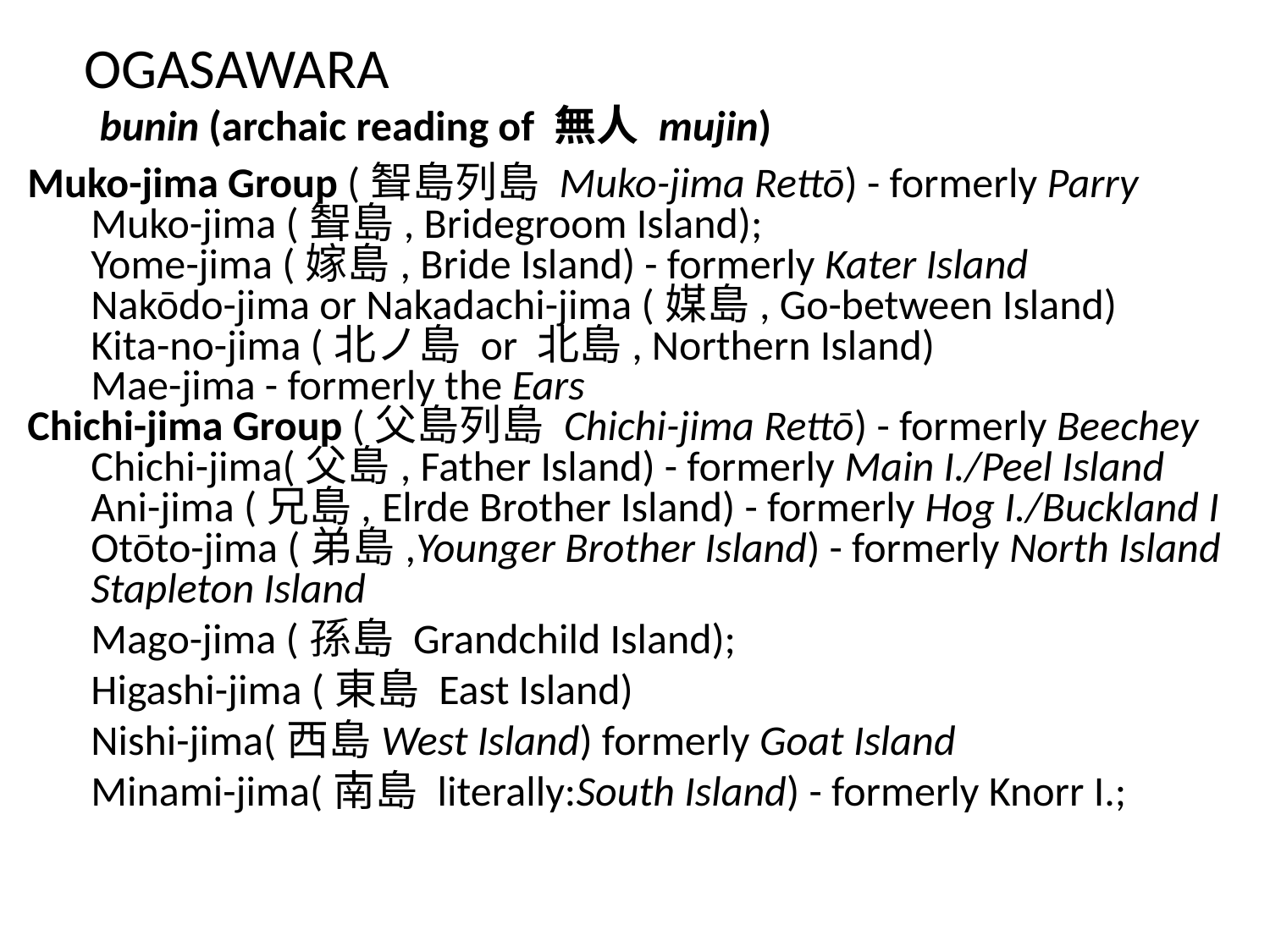

OGASAWARA
bunin (archaic reading of 無人 mujin)
Muko-jima Group (聟島列島 Muko-jima Rettō) - formerly Parry
Muko-jima (聟島, Bridegroom Island);
Yome-jima (嫁島, Bride Island) - formerly Kater Island
Nakōdo-jima or Nakadachi-jima (媒島, Go-between Island)
Kita-no-jima (北ノ島 or 北島, Northern Island)
Mae-jima - formerly the Ears
Chichi-jima Group (父島列島 Chichi-jima Rettō) - formerly Beechey
Chichi-jima(父島, Father Island) - formerly Main I./Peel Island
Ani-jima (兄島, Elrde Brother Island) - formerly Hog I./Buckland I
Otōto-jima (弟島,Younger Brother Island) - formerly North Island Stapleton Island
Mago-jima (孫島 Grandchild Island);
Higashi-jima (東島 East Island)
Nishi-jima(西島West Island) formerly Goat Island
Minami-jima(南島 literally:South Island) - formerly Knorr I.;